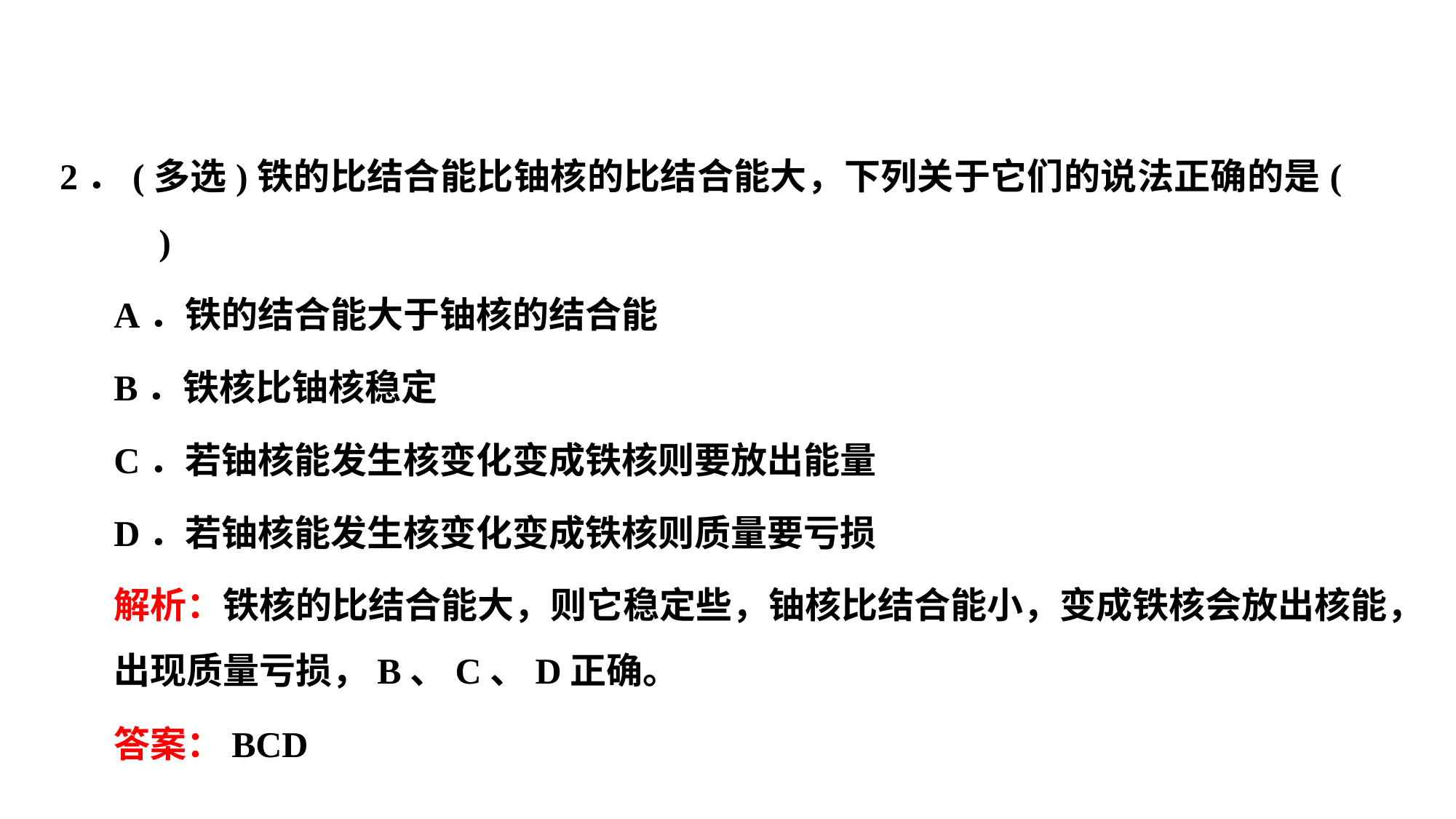

2．(多选)铁的比结合能比铀核的比结合能大，下列关于它们的说法正确的是(　　)
A．铁的结合能大于铀核的结合能
B．铁核比铀核稳定
C．若铀核能发生核变化变成铁核则要放出能量
D．若铀核能发生核变化变成铁核则质量要亏损
解析：铁核的比结合能大，则它稳定些，铀核比结合能小，变成铁核会放出核能，出现质量亏损，B、C、D正确。
答案：BCD